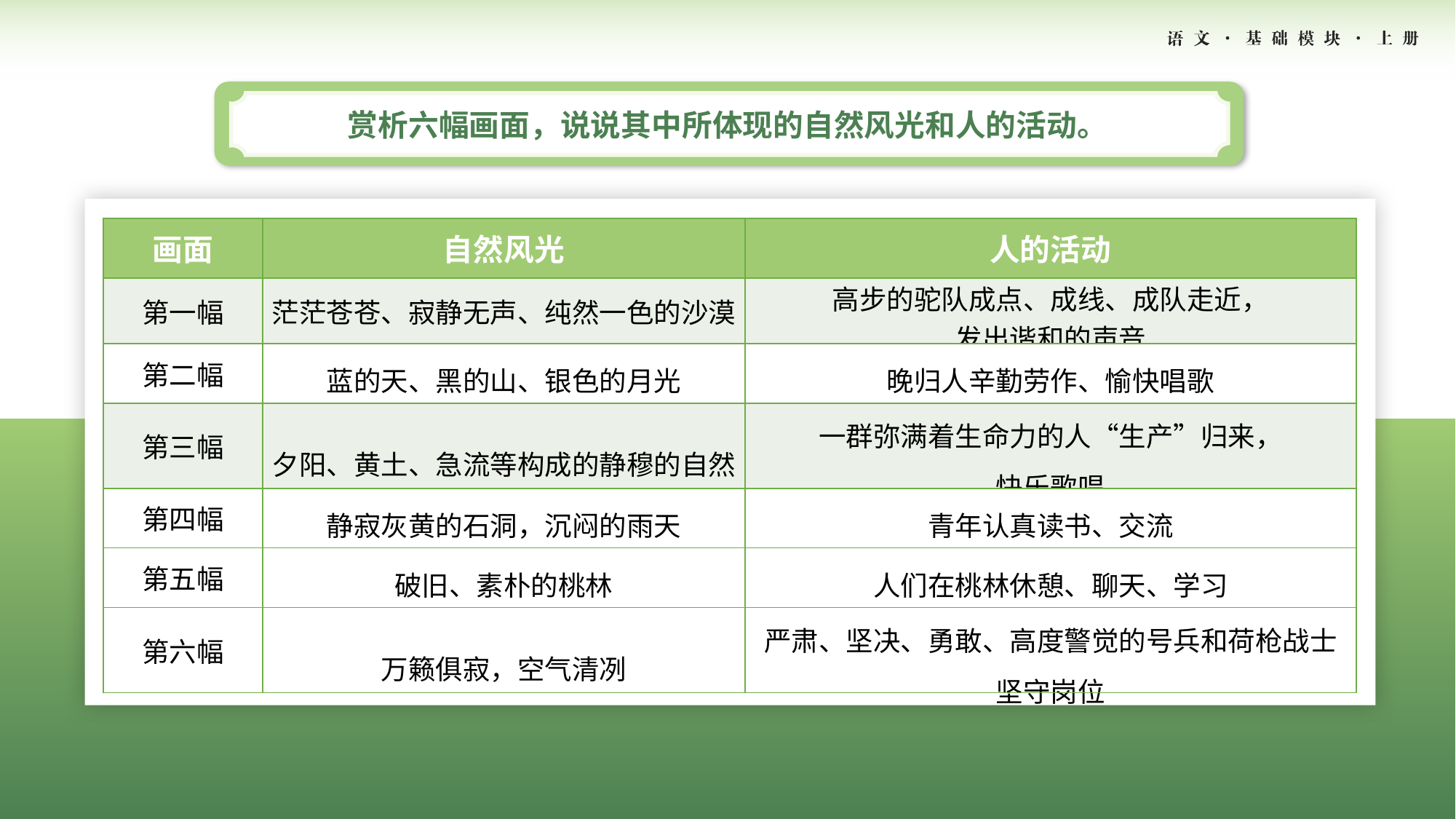

赏析六幅画面，说说其中所体现的自然风光和人的活动。

| 画面 | 自然风光 | 人的活动 |
| --- | --- | --- |
| 第一幅 | 茫茫苍苍、寂静无声、纯然一色的沙漠 | 高步的驼队成点、成线、成队走近， 发出谐和的声音 |
| 第二幅 | 蓝的天、黑的山、银色的月光 | 晚归人辛勤劳作、愉快唱歌 |
| 第三幅 | 夕阳、黄土、急流等构成的静穆的自然 | 一群弥满着生命力的人“生产”归来， 快乐歌唱 |
| 第四幅 | 静寂灰黄的石洞，沉闷的雨天 | 青年认真读书、交流 |
| 第五幅 | 破旧、素朴的桃林 | 人们在桃林休憩、聊天、学习 |
| 第六幅 | 万籁俱寂，空气清冽 | 严肃、坚决、勇敢、高度警觉的号兵和荷枪战士坚守岗位 |